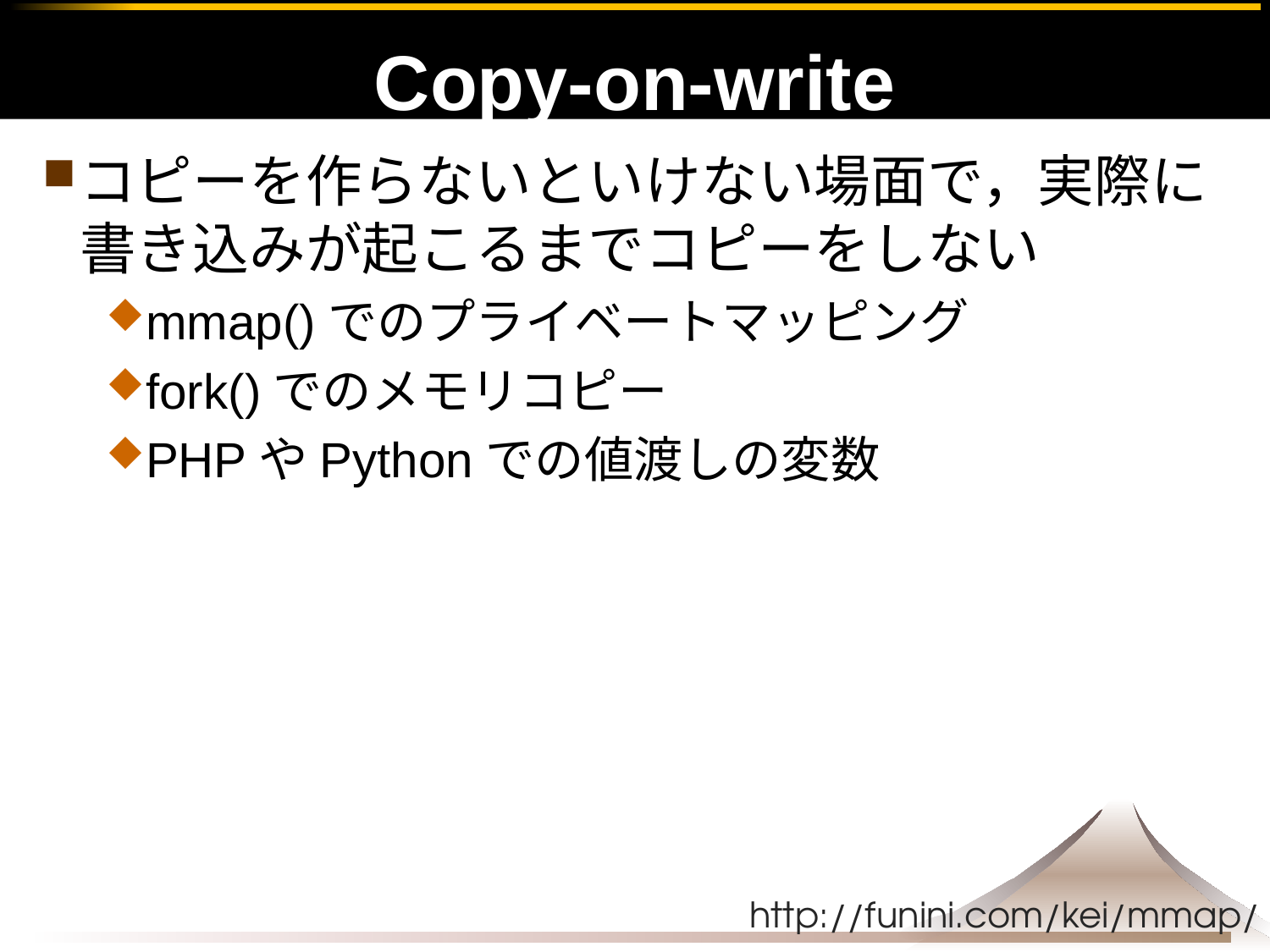

# Copy-on-write
コピーを作らないといけない場面で，実際に書き込みが起こるまでコピーをしない
mmap()でのプライベートマッピング
fork()でのメモリコピー
PHPやPythonでの値渡しの変数